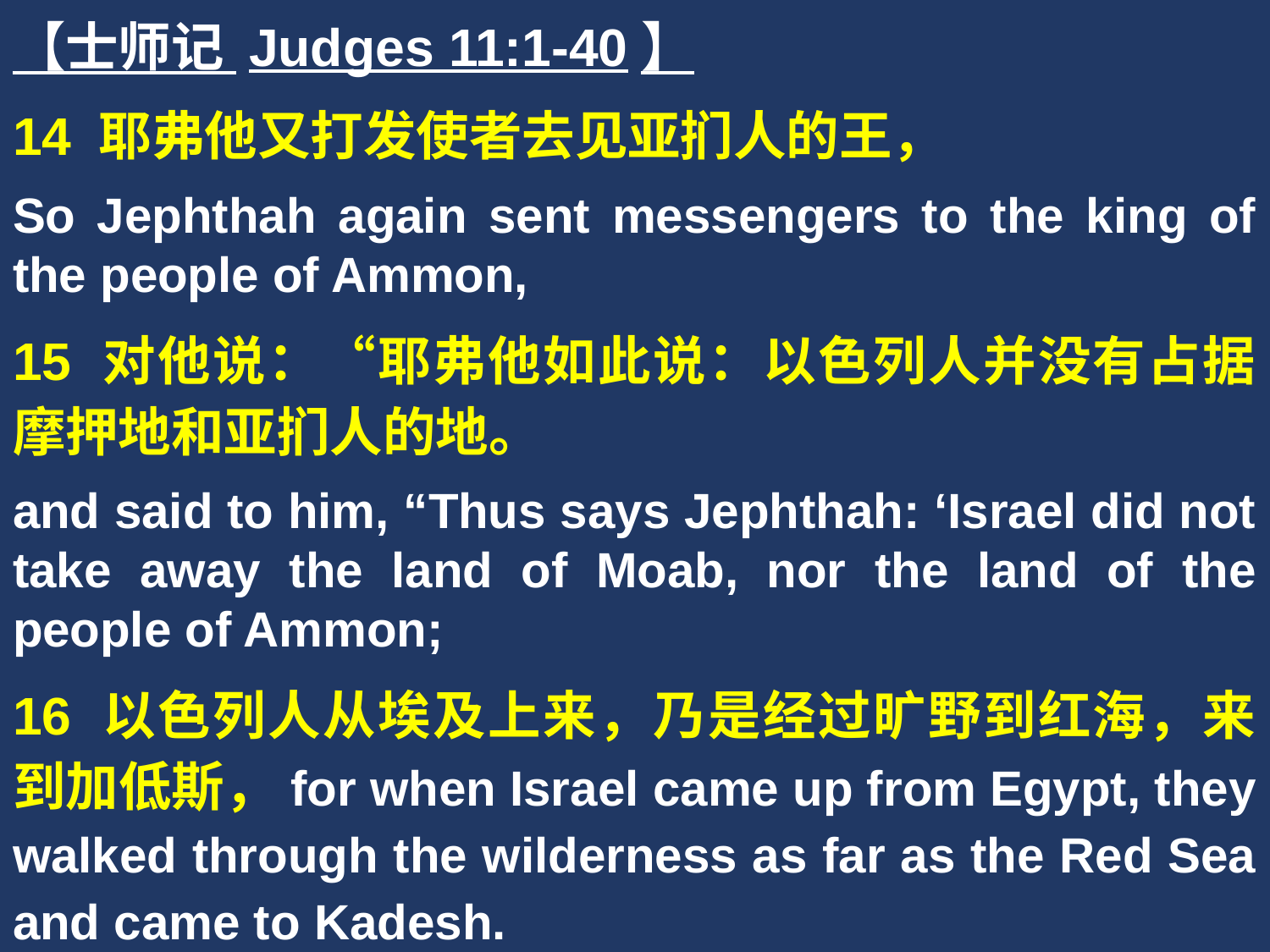

【士师记 Judges 11:1-40】
14 耶弗他又打发使者去见亚扪人的王，
So Jephthah again sent messengers to the king of the people of Ammon,
15 对他说：“耶弗他如此说：以色列人并没有占据摩押地和亚扪人的地。
and said to him, “Thus says Jephthah: ‘Israel did not take away the land of Moab, nor the land of the people of Ammon;
16 以色列人从埃及上来，乃是经过旷野到红海，来到加低斯，for when Israel came up from Egypt, they walked through the wilderness as far as the Red Sea and came to Kadesh.